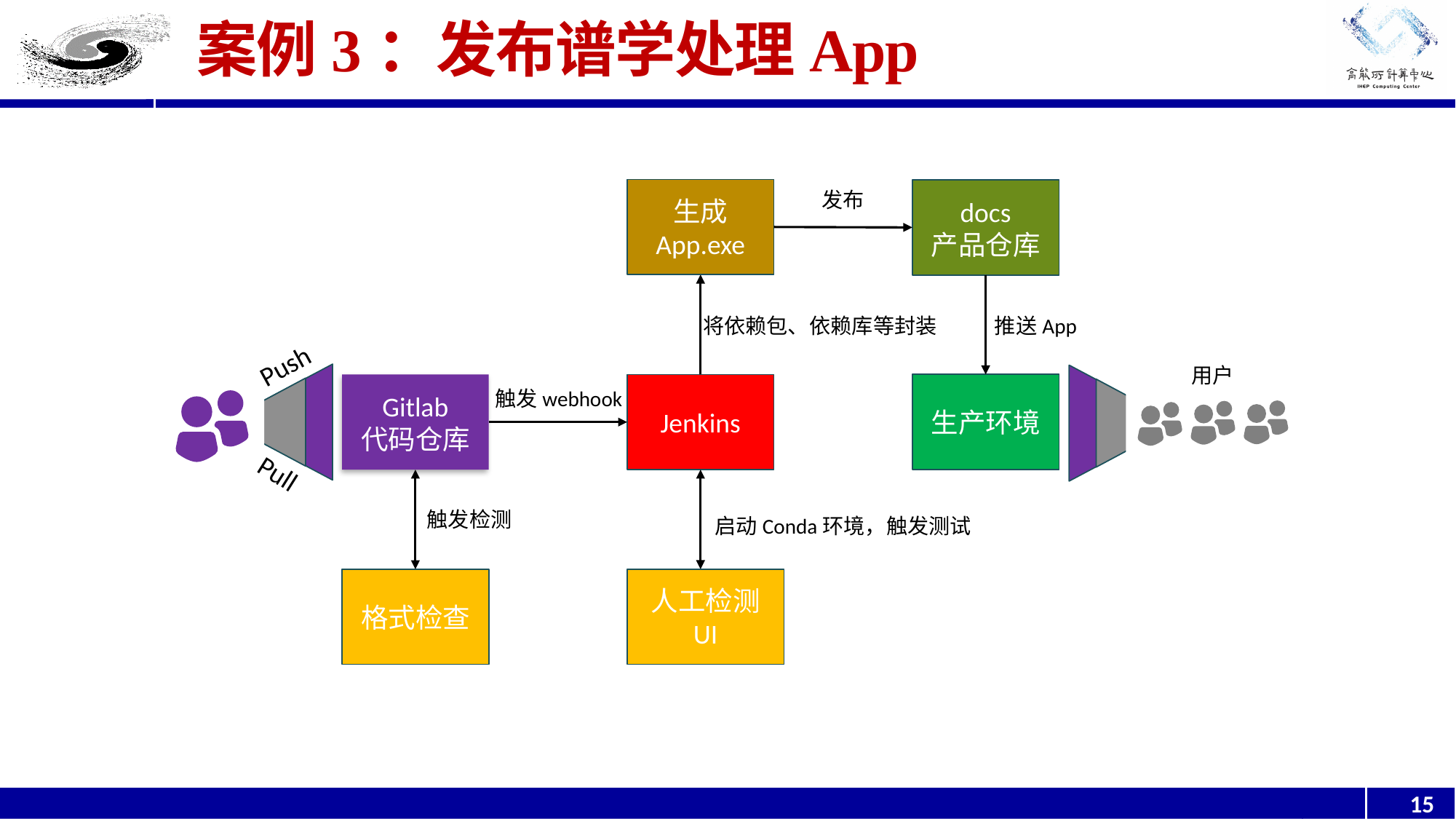

# 案例3：发布谱学处理App
生成
App.exe
docs
产品仓库
发布
将依赖包、依赖库等封装
推送App
Push
用户

生产环境
Gitlab
代码仓库
Jenkins

触发webhook

Pull
触发检测
启动Conda环境，触发测试
格式检查
人工检测
UI